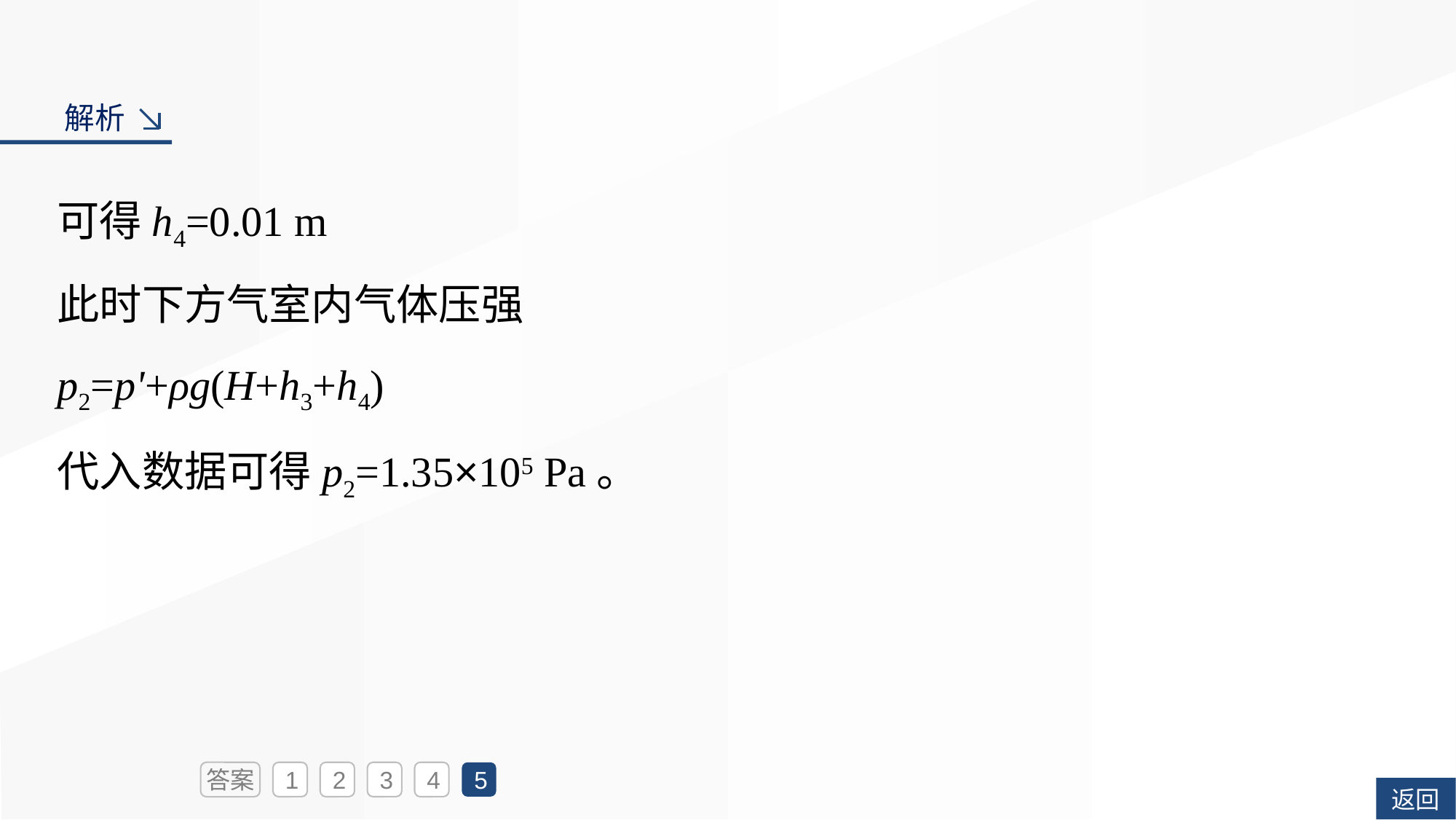

解析

可得h4=0.01 m
此时下方气室内气体压强
p2=p'+ρg(H+h3+h4)
代入数据可得p2=1.35×105 Pa。
答案
1
2
3
4
5
返回